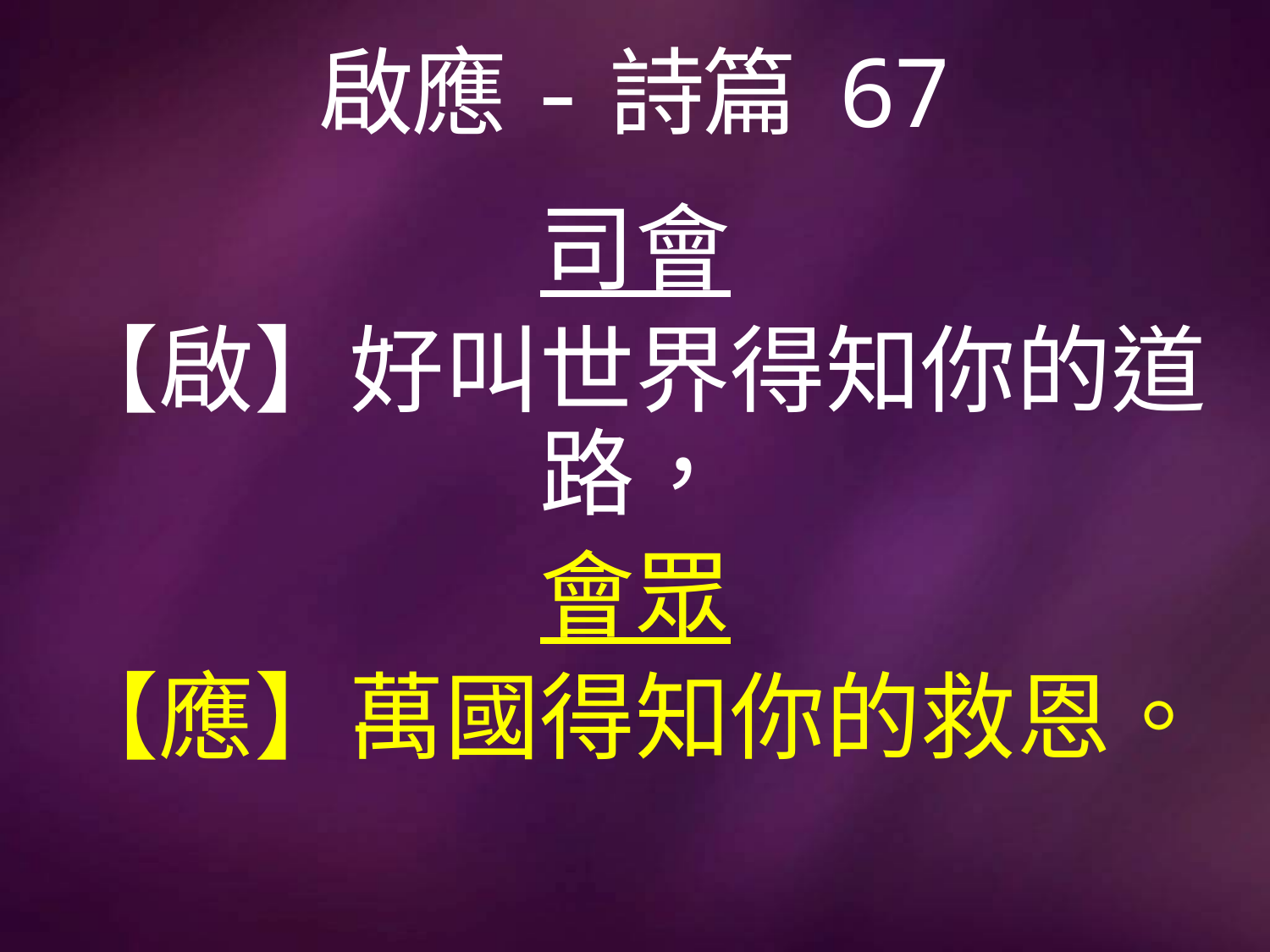

# 啟應-詩篇 67
司會
【啟】好叫世界得知你的道路，
會眾
【應】萬國得知你的救恩。